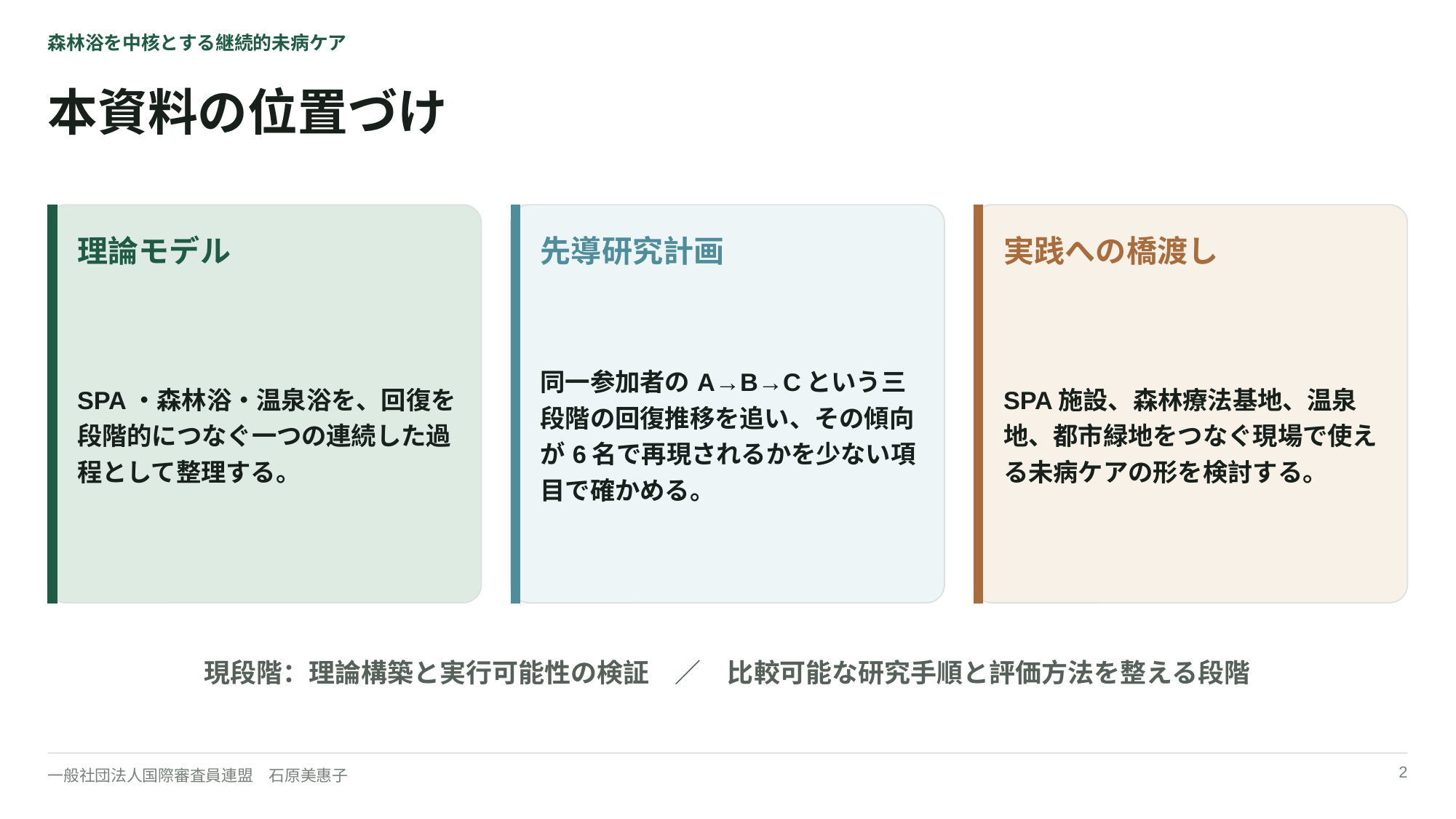

森林浴を中核とする継続的未病ケア
本資料の位置づけ

理論モデル
先導研究計画
実践への橋渡し
SPA・森林浴・温泉浴を、回復を段階的につなぐ一つの連続した過程として整理する。
同一参加者のA→B→Cという三段階の回復推移を追い、その傾向が6名で再現されるかを少ない項目で確かめる。
SPA施設、森林療法基地、温泉地、都市緑地をつなぐ現場で使える未病ケアの形を検討する。
現段階：理論構築と実行可能性の検証　／　比較可能な研究手順と評価方法を整える段階

一般社団法人国際審査員連盟　石原美惠子
2